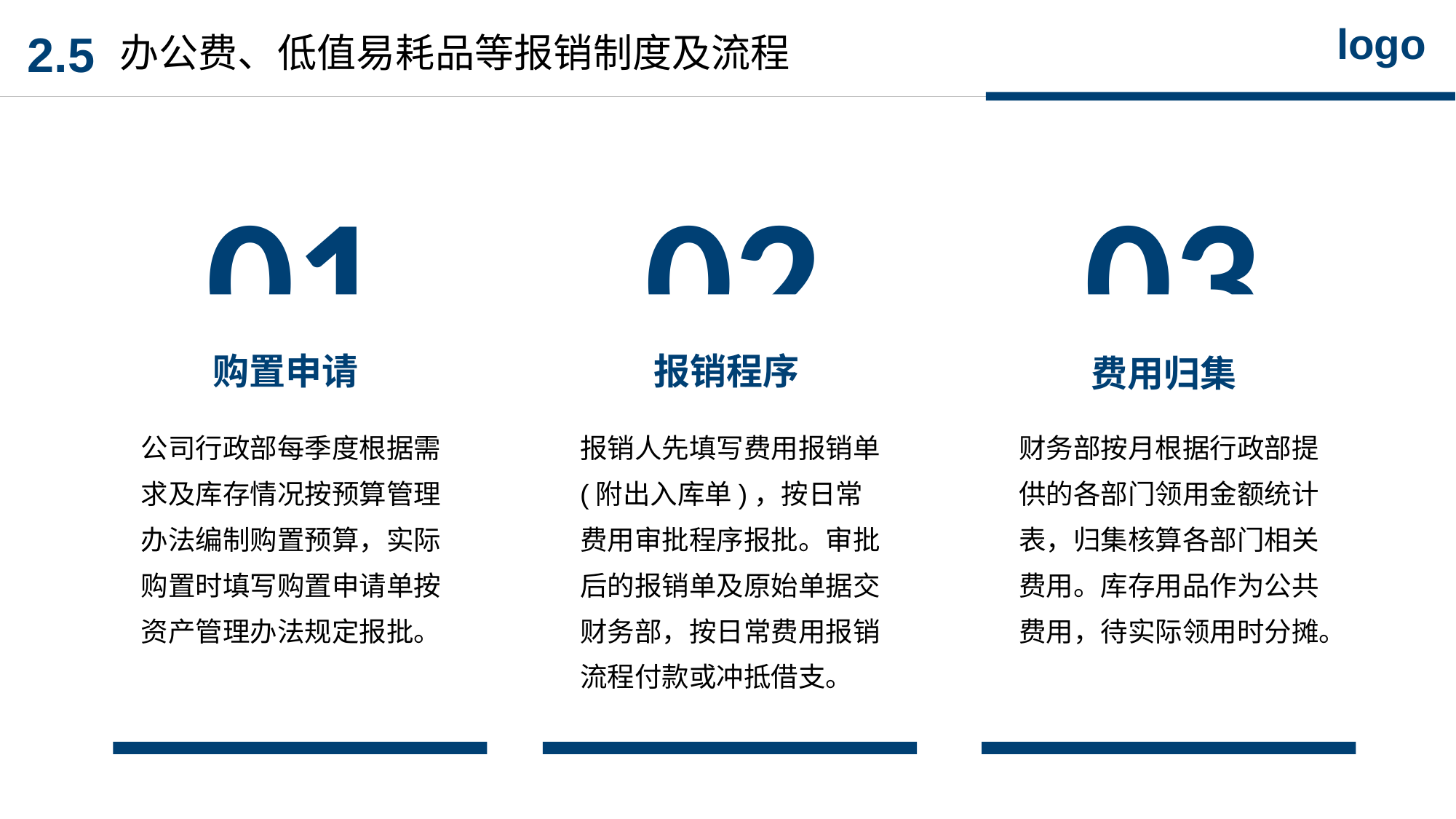

logo
2.5
办公费、低值易耗品等报销制度及流程

01
02
03

购置申请
报销程序
费用归集
公司行政部每季度根据需求及库存情况按预算管理办法编制购置预算，实际购置时填写购置申请单按资产管理办法规定报批。
报销人先填写费用报销单(附出入库单)，按日常费用审批程序报批。审批后的报销单及原始单据交财务部，按日常费用报销流程付款或冲抵借支。
财务部按月根据行政部提供的各部门领用金额统计表，归集核算各部门相关费用。库存用品作为公共费用，待实际领用时分摊。